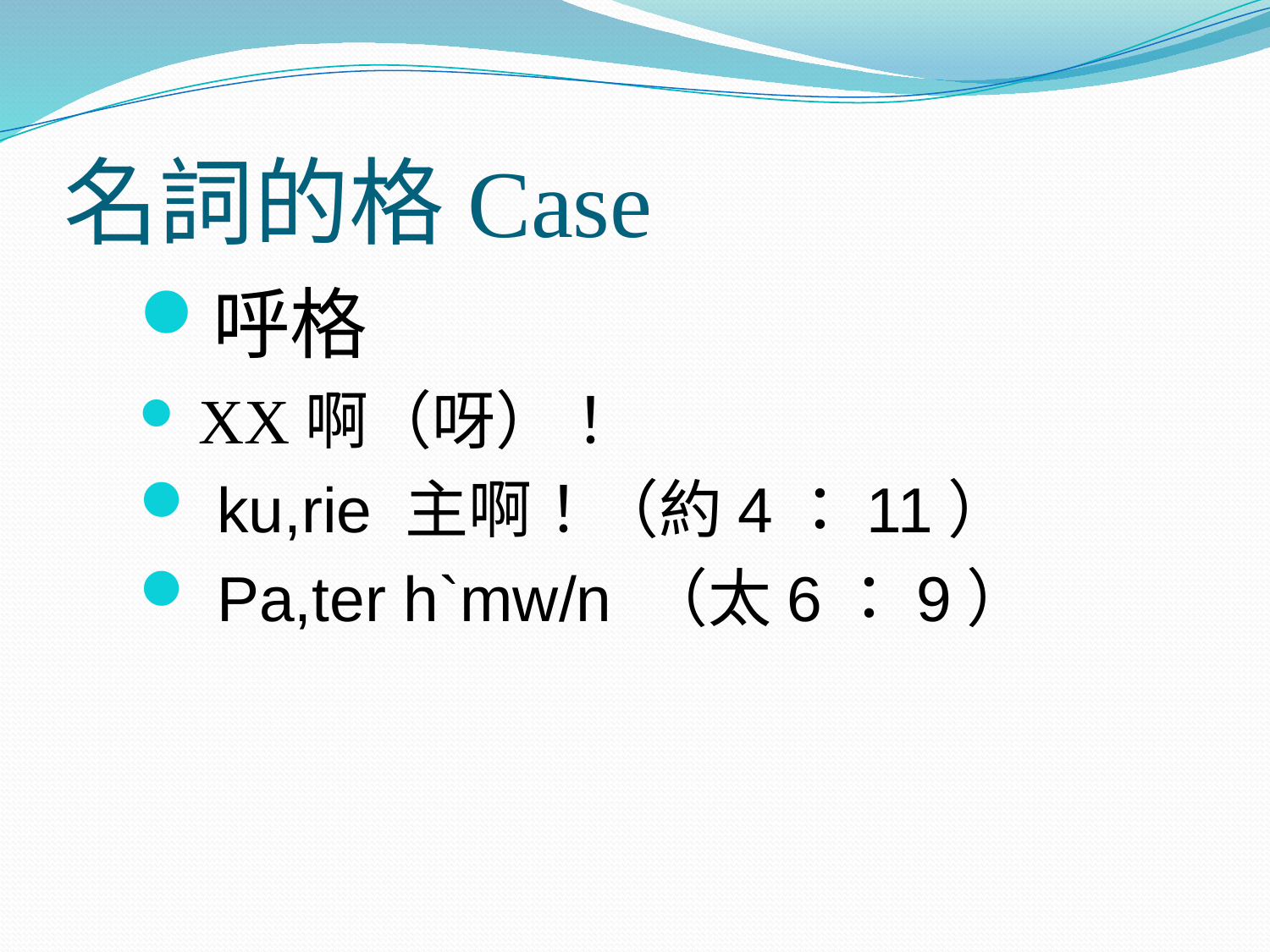

# 名詞的格Case
呼格
 XX啊（呀）！
 ku,rie 主啊！（約4：11）
 Pa,ter h`mw/n （太6：9）